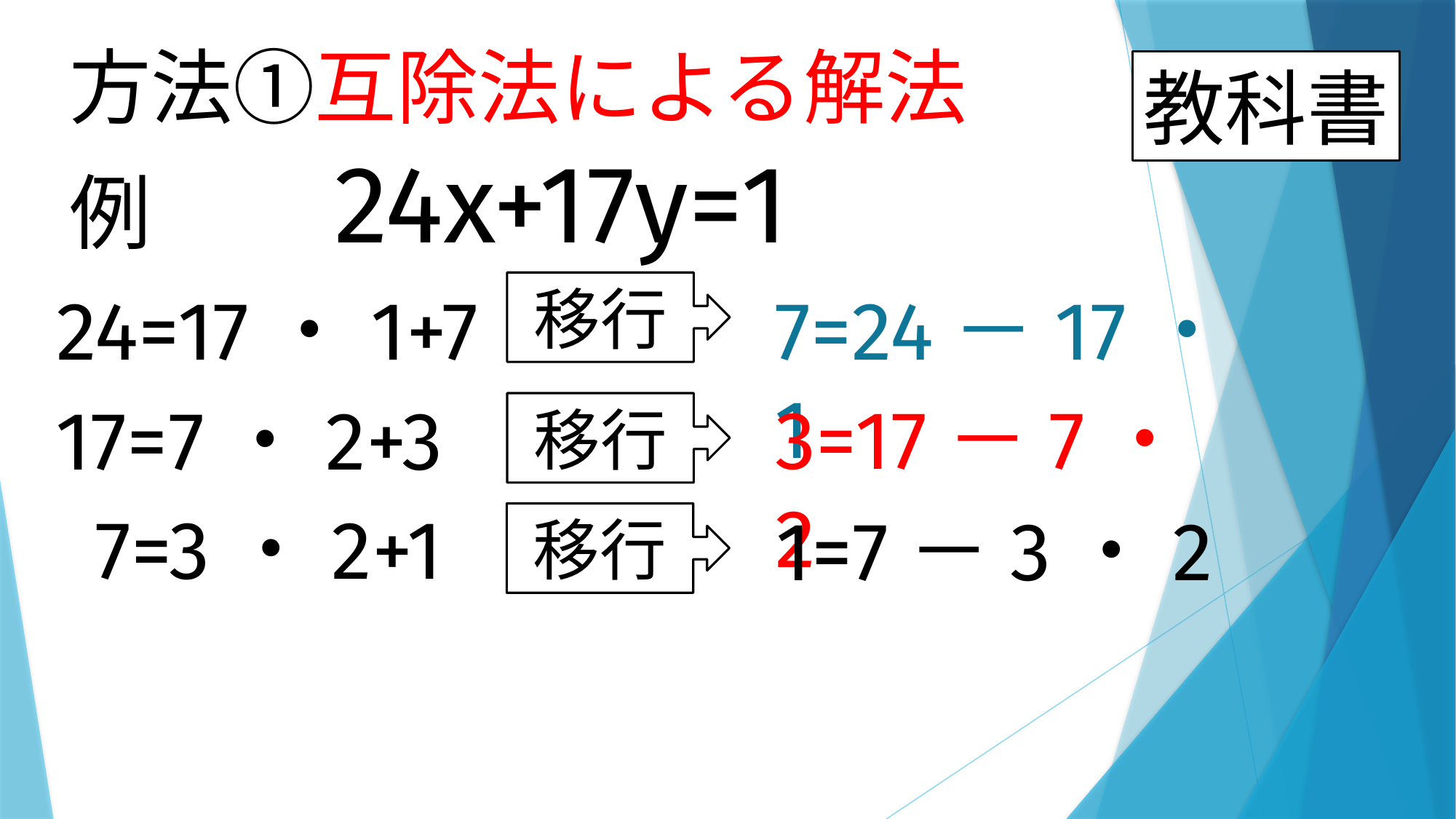

方法①互除法による解法
例　　24x+17y=1
教科書

24=17・1+7
移行
7=24－17・1
3=17－7・2
17=7・2+3
移行
7=3・2+1
1=7－3・2
移行